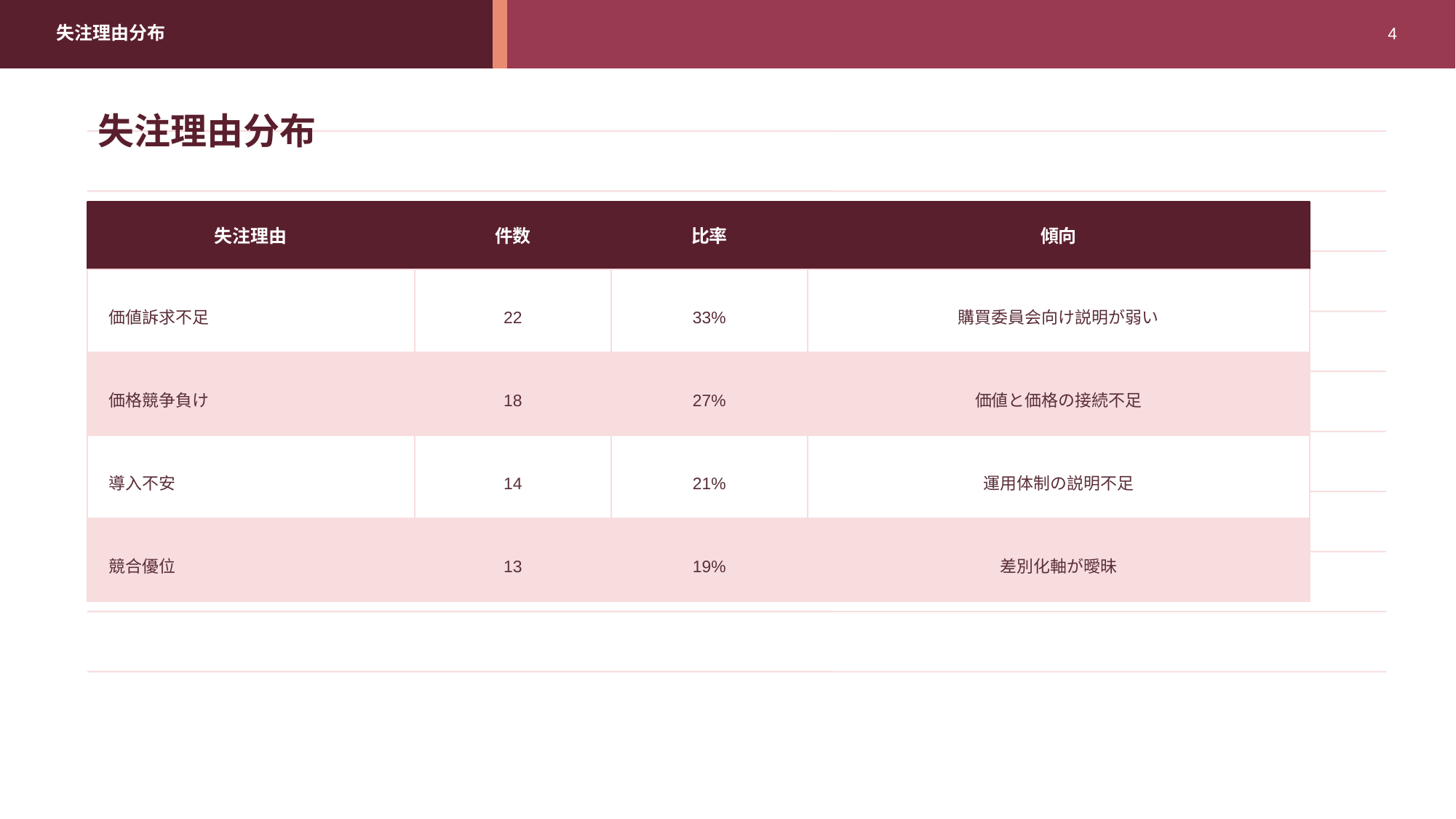

失注理由分布
4
失注理由分布

失注理由
件数
比率
傾向

価値訴求不足
22
33%
購買委員会向け説明が弱い

価格競争負け
18
27%
価値と価格の接続不足

導入不安
14
21%
運用体制の説明不足

競合優位
13
19%
差別化軸が曖昧